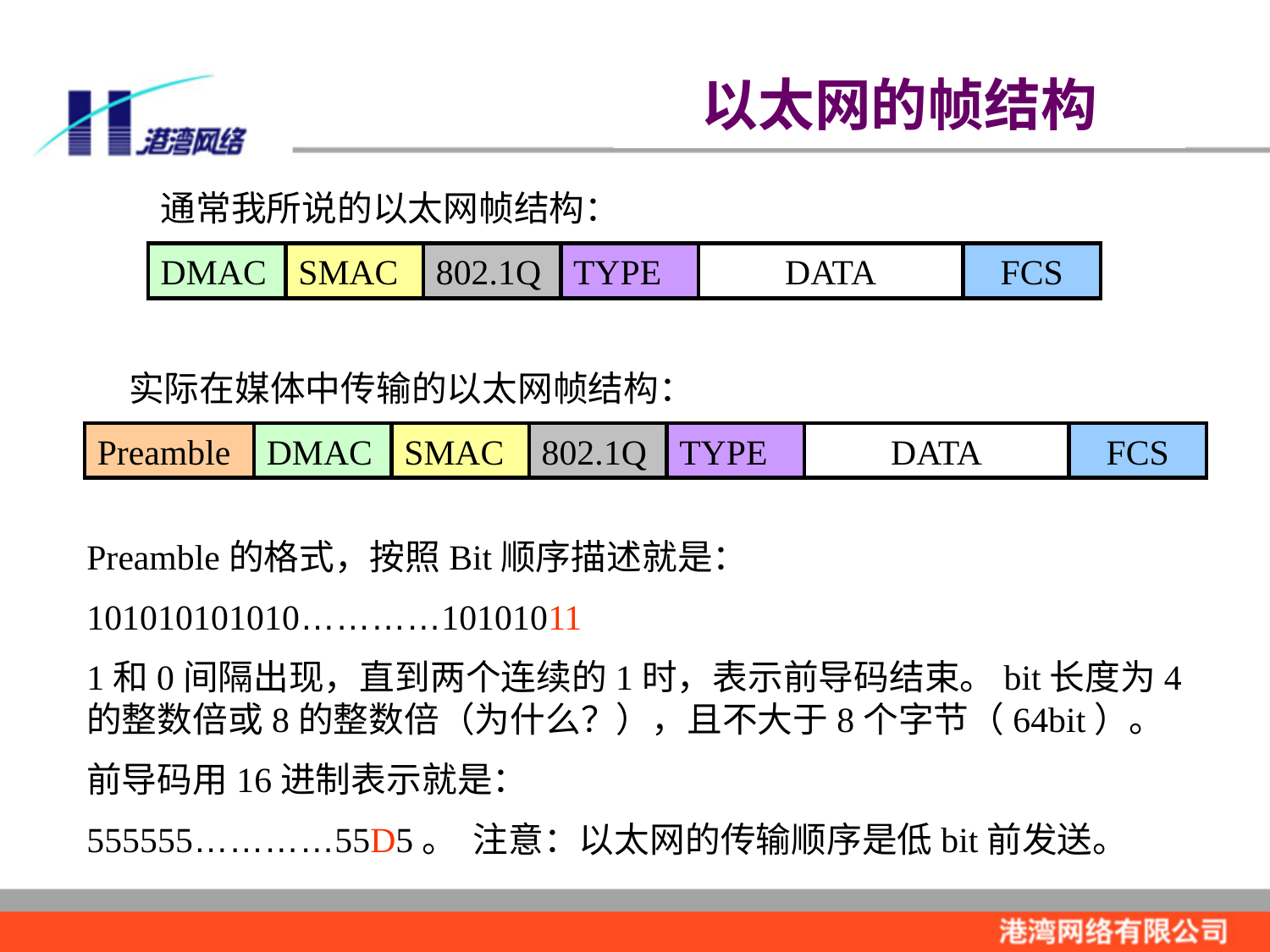

以太网的帧结构
通常我所说的以太网帧结构：
DMAC
SMAC
802.1Q
TYPE
DATA
FCS
实际在媒体中传输的以太网帧结构：
Preamble
DMAC
SMAC
802.1Q
TYPE
DATA
FCS
Preamble的格式，按照Bit顺序描述就是：
101010101010…………10101011
1和0间隔出现，直到两个连续的1时，表示前导码结束。bit长度为4的整数倍或8的整数倍（为什么？），且不大于8个字节（64bit）。
前导码用16进制表示就是：
555555…………55D5。  注意：以太网的传输顺序是低bit前发送。